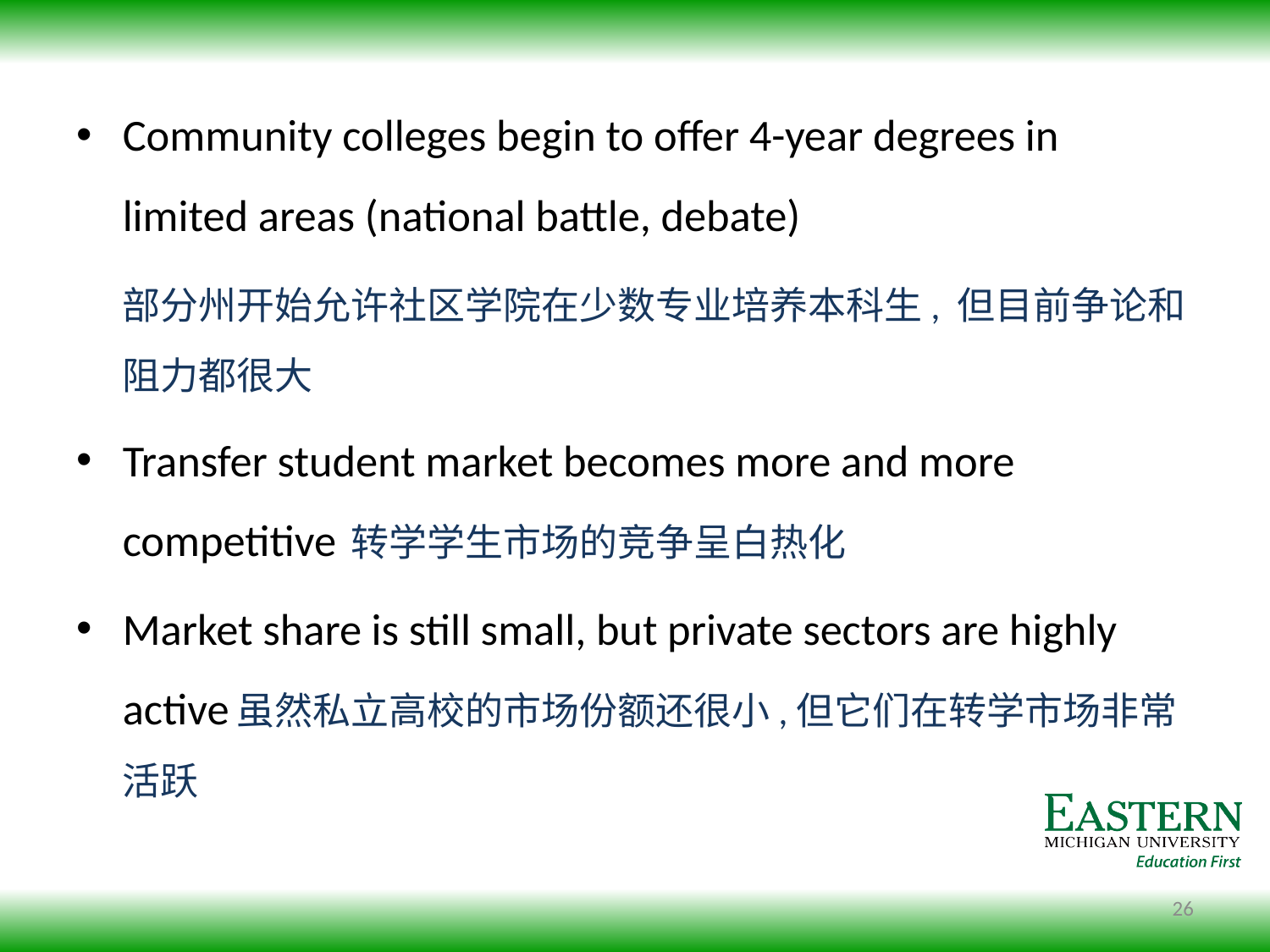

Community colleges begin to offer 4-year degrees in limited areas (national battle, debate)
	部分州开始允许社区学院在少数专业培养本科生, 但目前争论和阻力都很大
Transfer student market becomes more and more competitive	转学学生市场的竞争呈白热化
Market share is still small, but private sectors are highly active	虽然私立高校的市场份额还很小,但它们在转学市场非常活跃
26